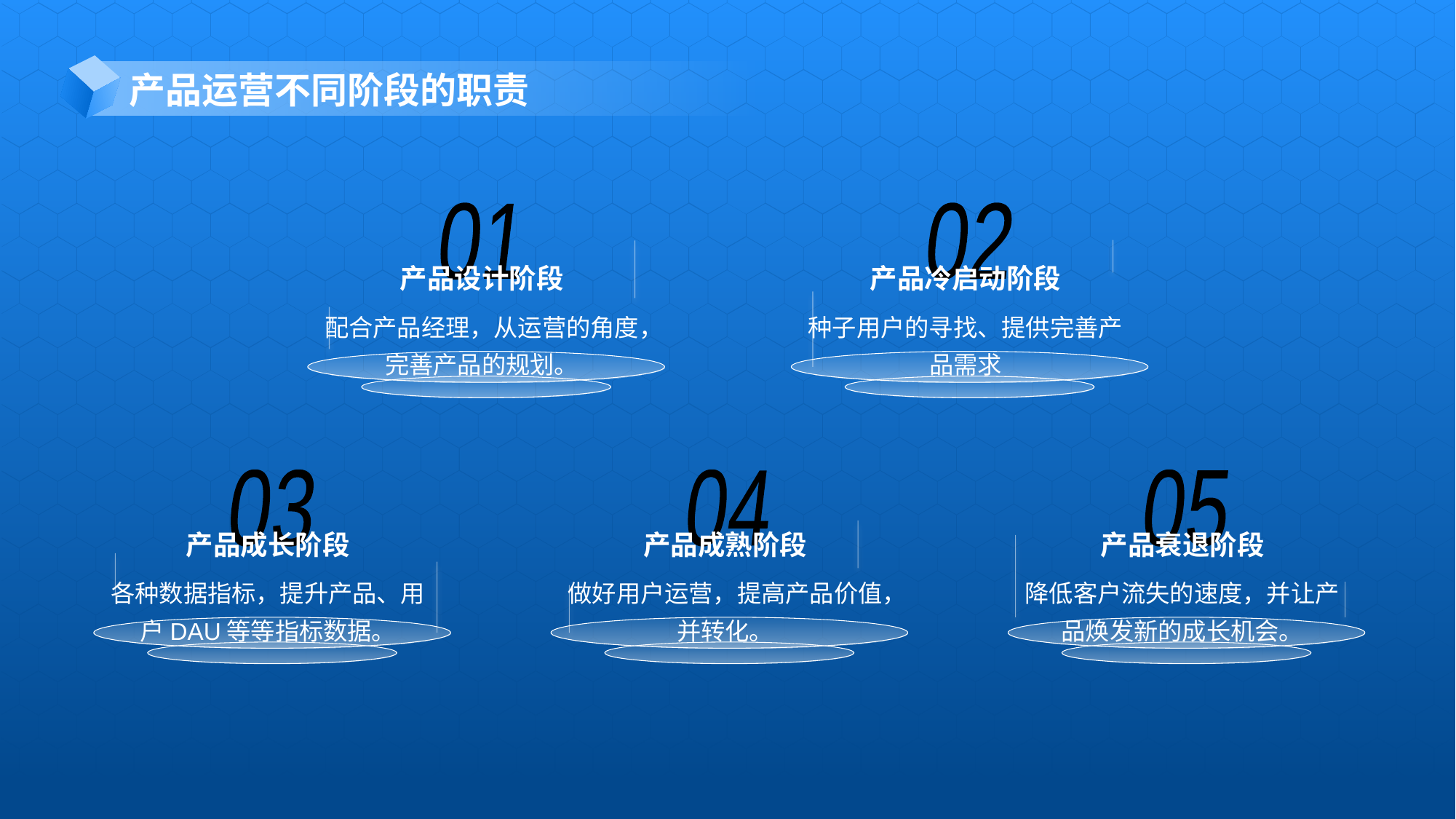

产品运营不同阶段的职责
01
02
产品设计阶段
产品冷启动阶段
配合产品经理，从运营的角度，完善产品的规划。
种子用户的寻找、提供完善产品需求

03
04
05
产品成长阶段
产品成熟阶段
产品衰退阶段
各种数据指标，提升产品、用户DAU等等指标数据。
做好用户运营，提高产品价值，并转化。
降低客户流失的速度，并让产品焕发新的成长机会。